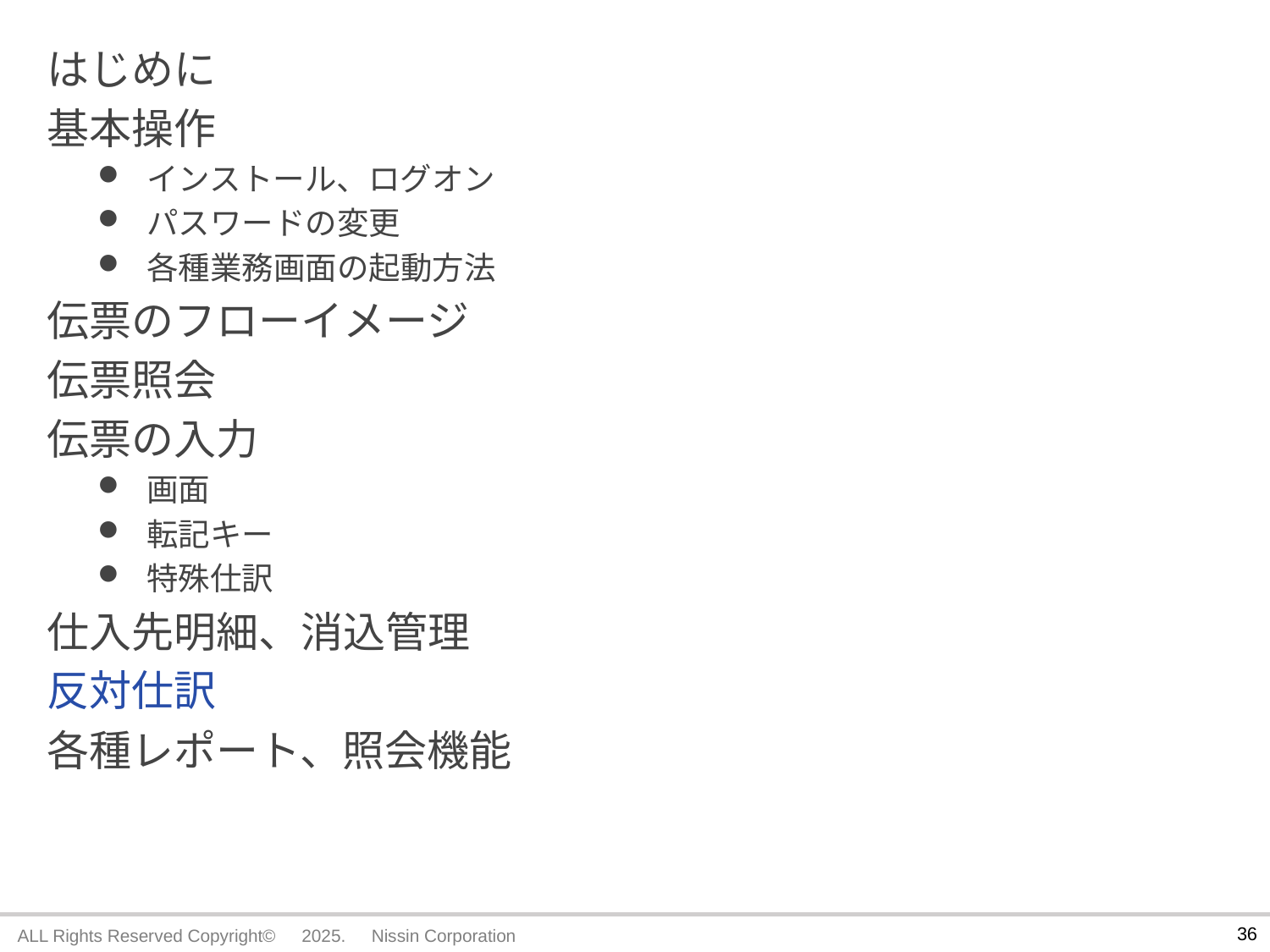

はじめに
基本操作
インストール、ログオン
パスワードの変更
各種業務画面の起動方法
伝票のフローイメージ
伝票照会
伝票の入力
画面
転記キー
特殊仕訳
仕入先明細、消込管理
反対仕訳
各種レポート、照会機能
36